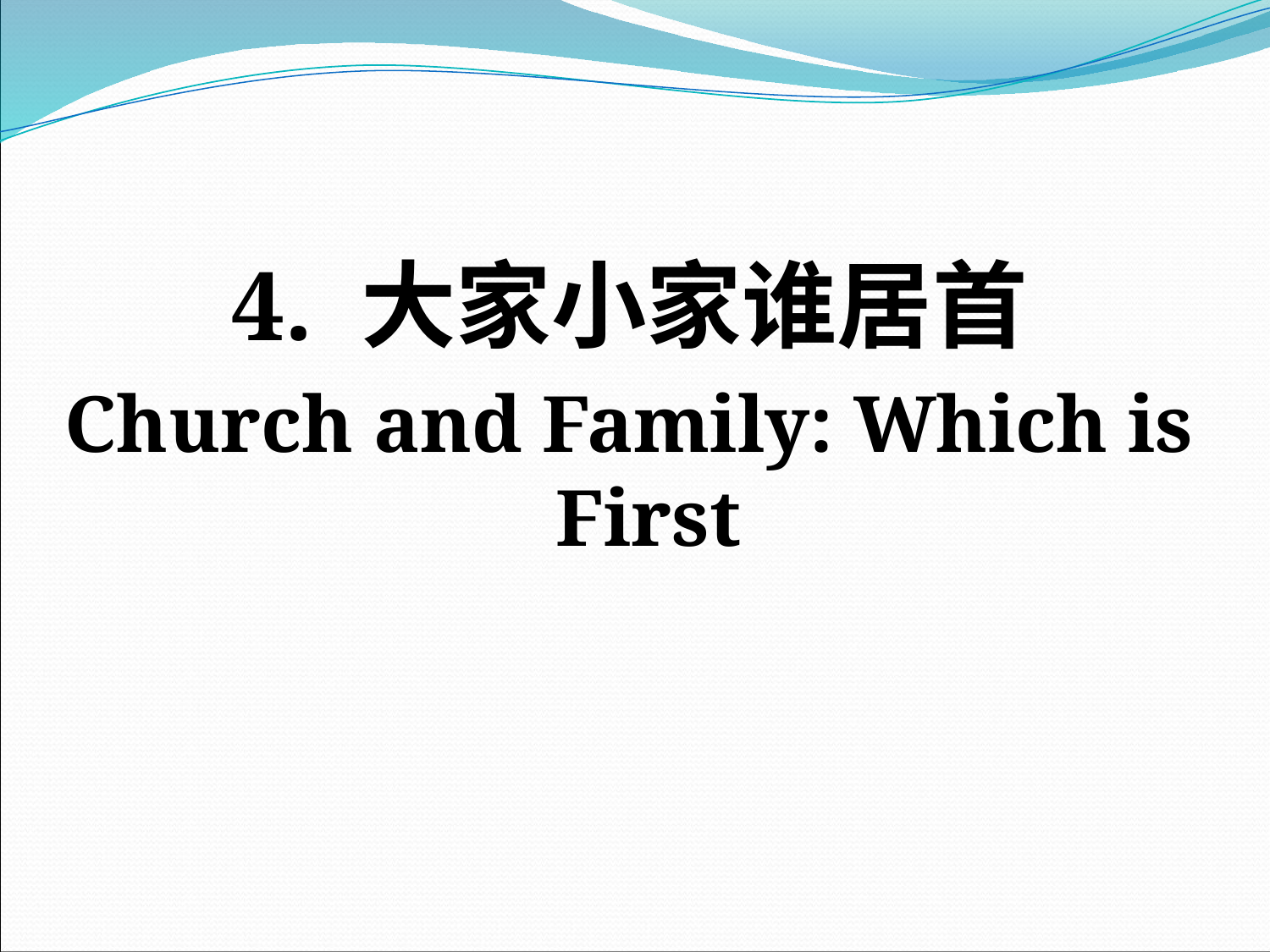

#

4. 大家小家谁居首
Church and Family: Which is First